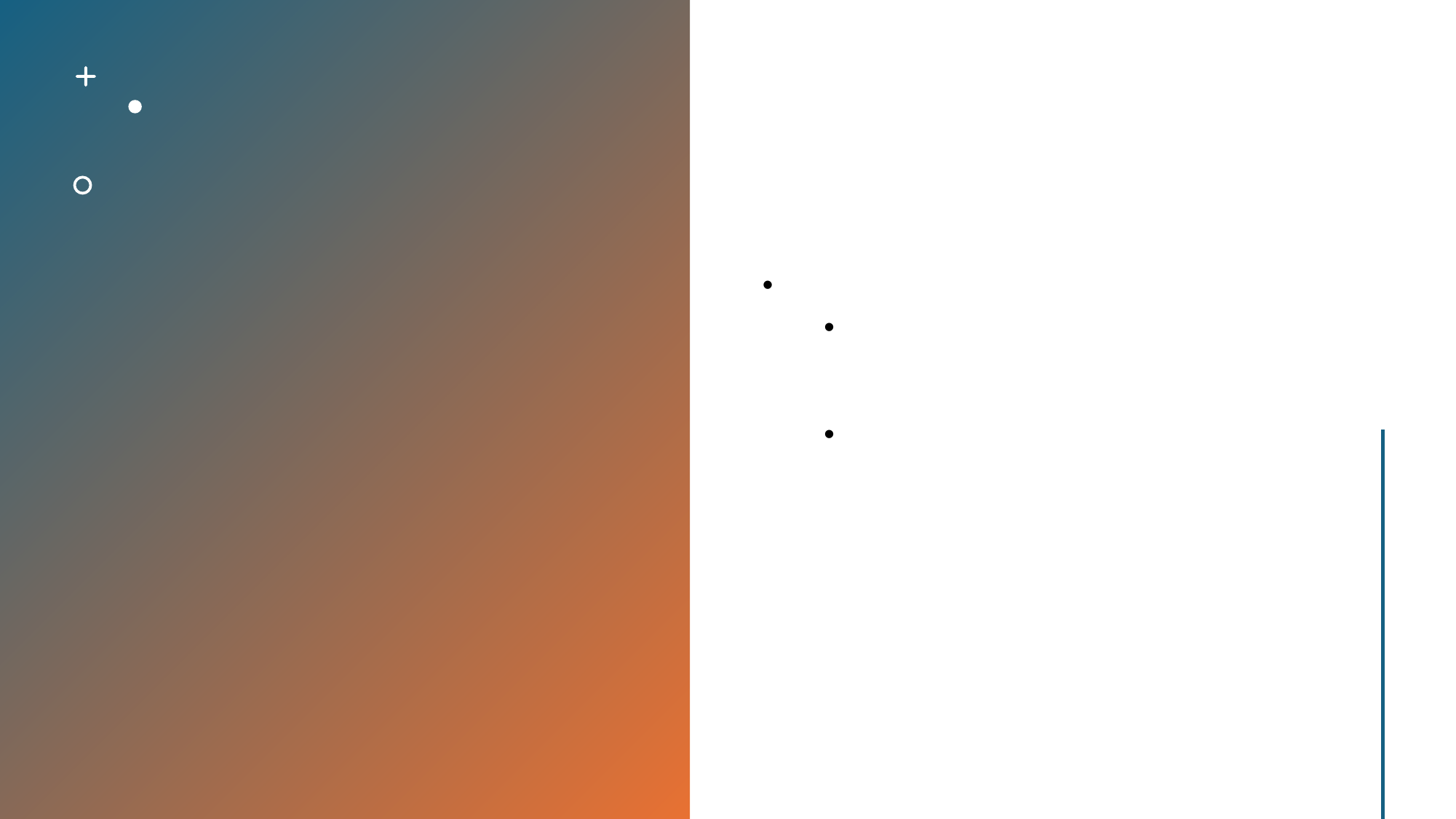

일본의 문화적 영향과 유산
일본은 독특한 문화와 전통을 갖고 있으며, 전통적인 예술, 음악, 미술, 문학 등의 영향력이 큽니다.
일본의 문화는 세계적으로도 많은 영향을 끼치고 있으며, 일본의 독특한 문화 유산은 많은 관광객들을 끌어모읍니다.